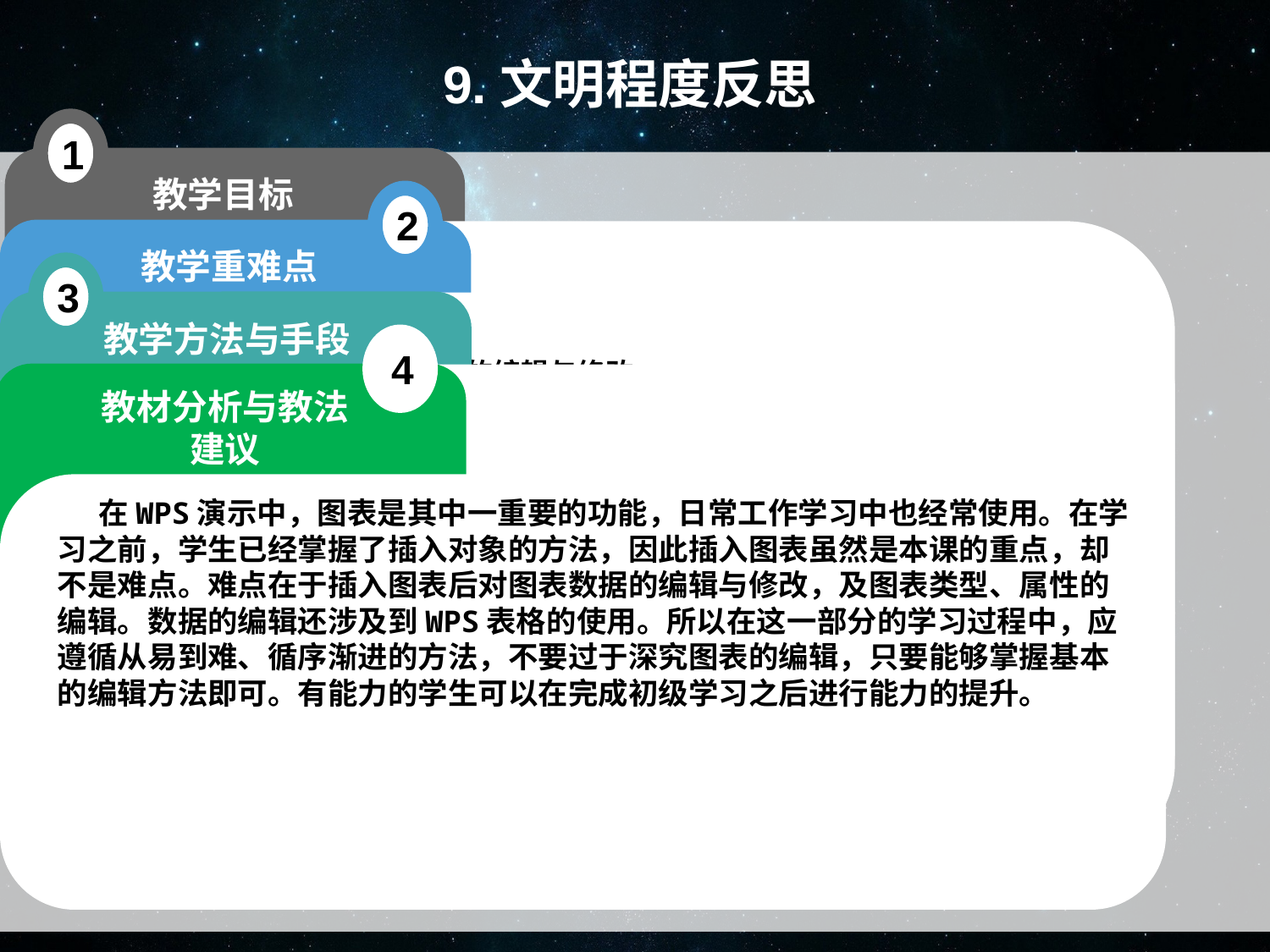

9.文明程度反思
1

教学目标

1．知识与能力
（1）了解图表的特点及插入方法
（2）掌握编辑、修改图表数据的方法
（3）综合运用演示文稿进行数据展示及图表的美化

2．过程与方法
通过查找身边的不文明行为为线索，让学生调查收集信息、动手整理信息最终以图表的形式呈现信息。

3．情感态度与价值观
培养学生的观察能力及获取信息处理信息的能力。
2

教学重难点

重点：插入图表并进行图表的编辑与修改

难点：图表的修改与编辑
3

教学方法与手段

         任务驱动的方式是信息技术教学中最主要的教学方法。图表的插入是本课的主要内容。在本课教师以查找身边的不文明行为为线索，让学生调查收集信息、动手整理信息最终以图表的形式呈现信息。在这一系列活动中，学生通过自主学习、同伴互助学习、教师讲授式教学的方式进行学习。在教学过程中旨在让学生掌握学习软件的方法，通过积累方法提升自身的信息素养与学习能力。
4

教材分析与教法建议

     在WPS演示中，图表是其中一重要的功能，日常工作学习中也经常使用。在学习之前，学生已经掌握了插入对象的方法，因此插入图表虽然是本课的重点，却不是难点。难点在于插入图表后对图表数据的编辑与修改，及图表类型、属性的编辑。数据的编辑还涉及到WPS表格的使用。所以在这一部分的学习过程中，应遵循从易到难、循序渐进的方法，不要过于深究图表的编辑，只要能够掌握基本的编辑方法即可。有能力的学生可以在完成初级学习之后进行能力的提升。